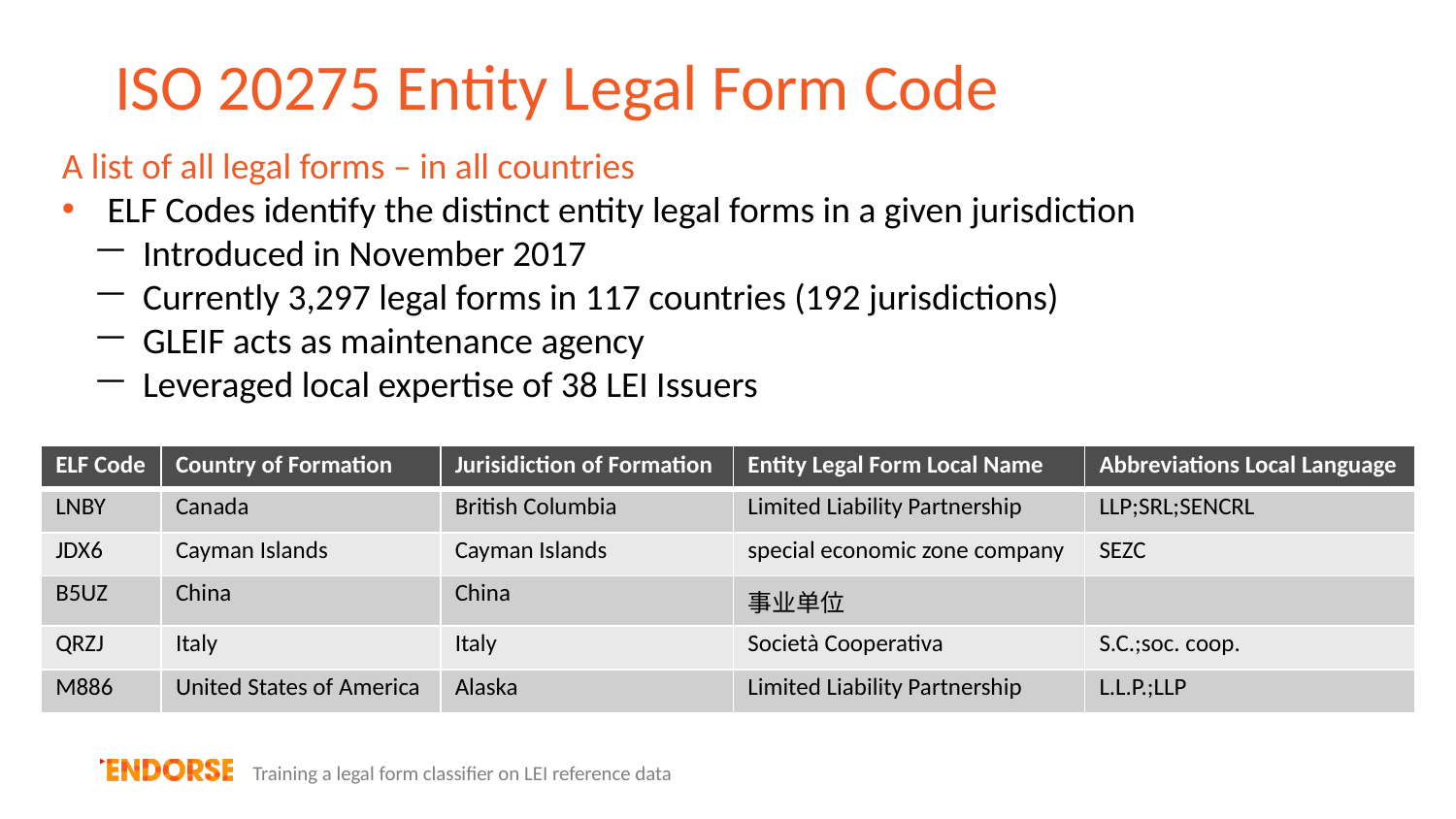

# ISO 20275 Entity Legal Form Code
A list of all legal forms – in all countries
ELF Codes identify the distinct entity legal forms in a given jurisdiction
Introduced in November 2017
Currently 3,297 legal forms in 117 countries (192 jurisdictions)
GLEIF acts as maintenance agency
Leveraged local expertise of 38 LEI Issuers

| ELF Code | Country of Formation | Jurisidiction of Formation | Entity Legal Form Local Name | Abbreviations Local Language |
| --- | --- | --- | --- | --- |
| LNBY | Canada | British Columbia | Limited Liability Partnership | LLP;SRL;SENCRL |
| JDX6 | Cayman Islands | Cayman Islands | special economic zone company | SEZC |
| B5UZ | China | China | 事业单位 |  |
| QRZJ | Italy | Italy | Società Cooperativa | S.C.;soc. coop. |
| M886 | United States of America | Alaska | Limited Liability Partnership | L.L.P.;LLP |
Training a legal form classifier on LEI reference data